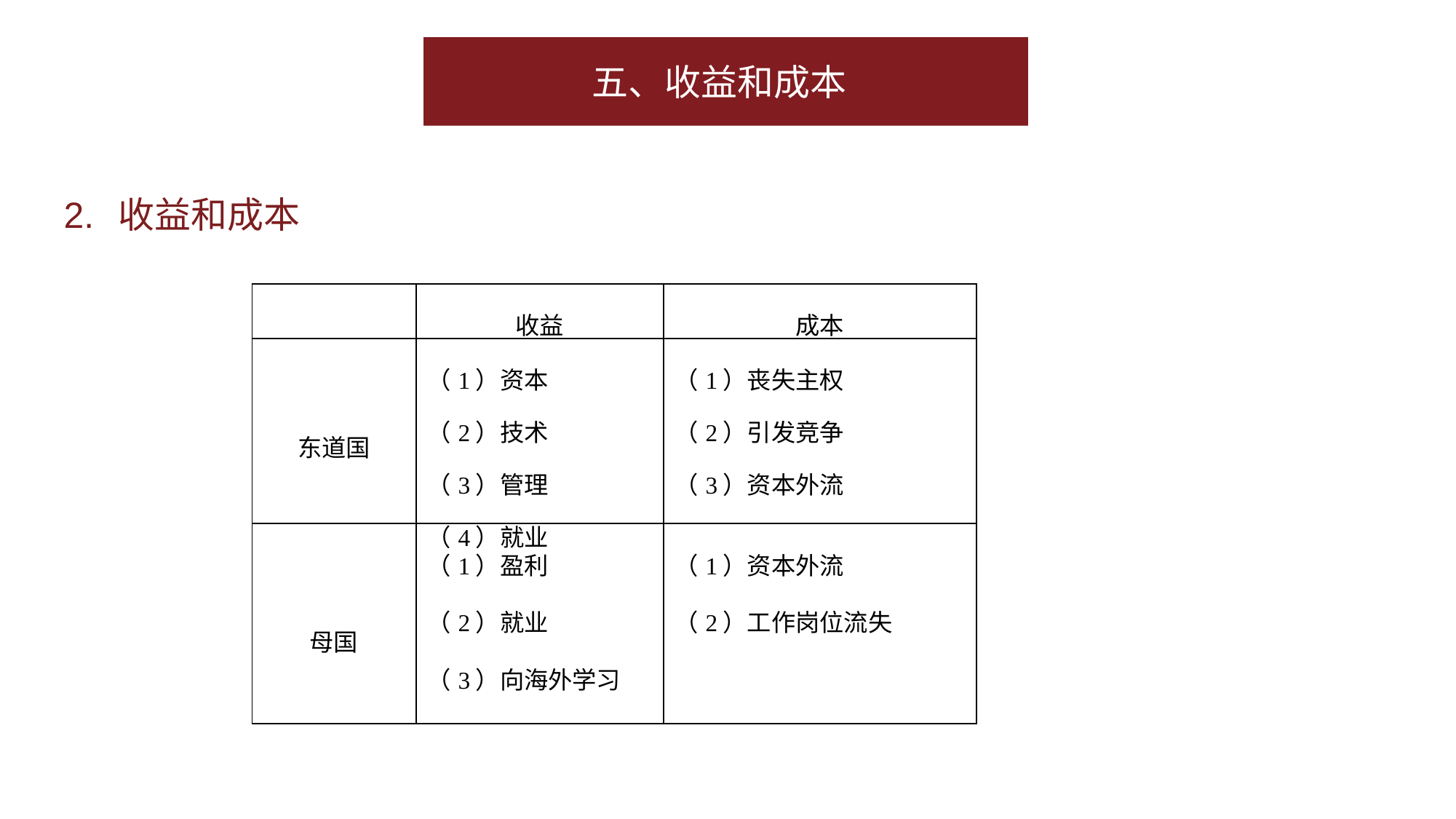

五、收益和成本
收益和成本

|  | 收益 | 成本 |
| --- | --- | --- |
| 东道国 | （1）资本 （2）技术 （3）管理 （4）就业 | （1）丧失主权 （2）引发竞争 （3）资本外流 |
| 母国 | （1）盈利 （2）就业 （3）向海外学习 | （1）资本外流 （2）工作岗位流失 |